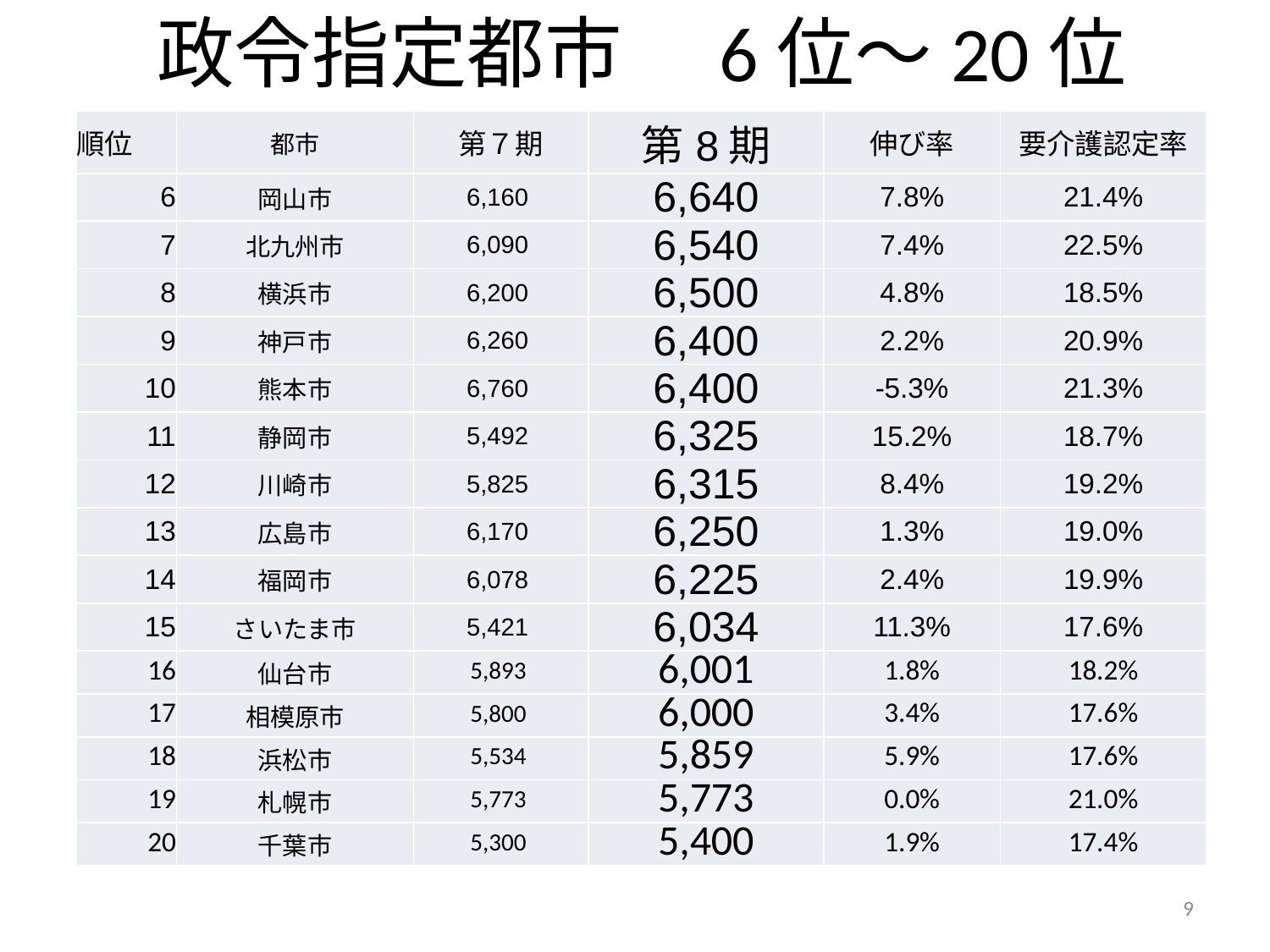

# 政令指定都市　6位～20位
| 順位 | 都市 | 第７期 | 第8期 | 伸び率 | 要介護認定率 |
| --- | --- | --- | --- | --- | --- |
| 6 | 岡山市 | 6,160 | 6,640 | 7.8% | 21.4% |
| 7 | 北九州市 | 6,090 | 6,540 | 7.4% | 22.5% |
| 8 | 横浜市 | 6,200 | 6,500 | 4.8% | 18.5% |
| 9 | 神戸市 | 6,260 | 6,400 | 2.2% | 20.9% |
| 10 | 熊本市 | 6,760 | 6,400 | -5.3% | 21.3% |
| 11 | 静岡市 | 5,492 | 6,325 | 15.2% | 18.7% |
| 12 | 川崎市 | 5,825 | 6,315 | 8.4% | 19.2% |
| 13 | 広島市 | 6,170 | 6,250 | 1.3% | 19.0% |
| 14 | 福岡市 | 6,078 | 6,225 | 2.4% | 19.9% |
| 15 | さいたま市 | 5,421 | 6,034 | 11.3% | 17.6% |
| 16 | 仙台市 | 5,893 | 6,001 | 1.8% | 18.2% |
| 17 | 相模原市 | 5,800 | 6,000 | 3.4% | 17.6% |
| 18 | 浜松市 | 5,534 | 5,859 | 5.9% | 17.6% |
| 19 | 札幌市 | 5,773 | 5,773 | 0.0% | 21.0% |
| 20 | 千葉市 | 5,300 | 5,400 | 1.9% | 17.4% |
9